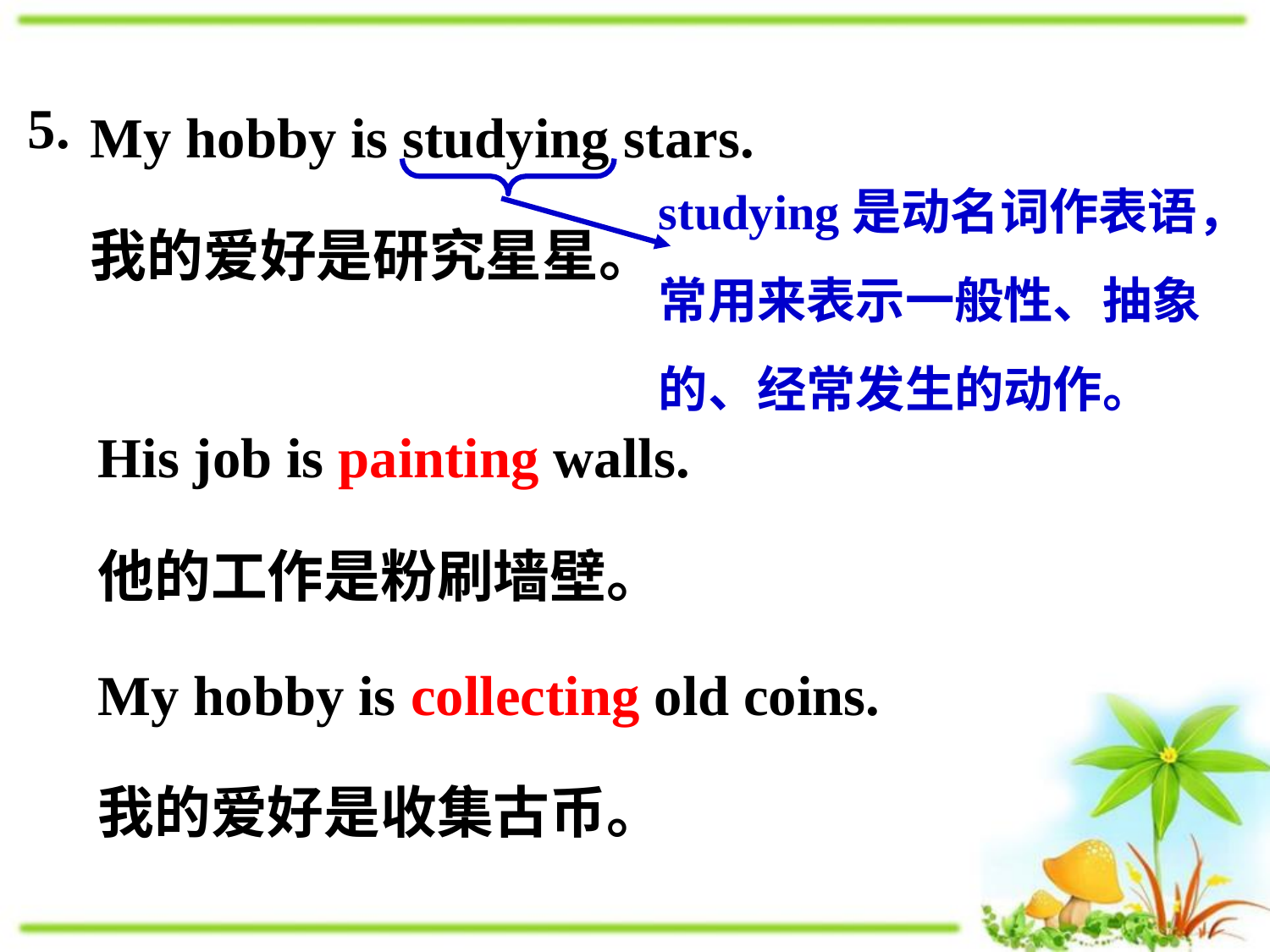

My hobby is studying stars.
我的爱好是研究星星。

5.
studying是动名词作表语，
常用来表示一般性、抽象
的、经常发生的动作。

His job is painting walls.
他的工作是粉刷墙壁。
My hobby is collecting old coins.
我的爱好是收集古币。